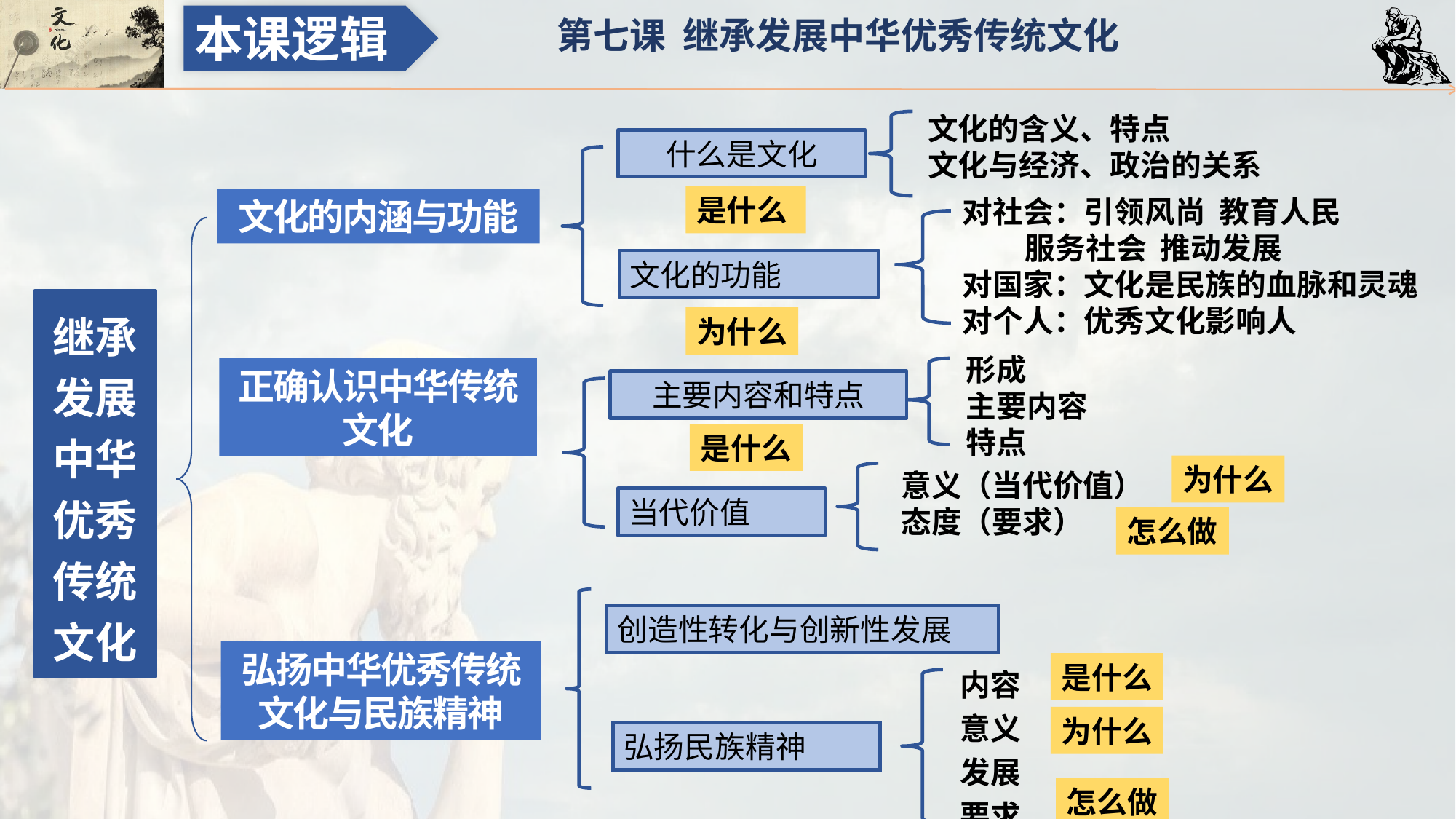

本课逻辑
第七课  继承发展中华优秀传统文化
文化的含义、特点
文化与经济、政治的关系

什么是文化

是什么
对社会：引领风尚  教育人民
        服务社会  推动发展
对国家：文化是民族的血脉和灵魂
对个人：优秀文化影响人
文化的内涵与功能

文化的功能
继承发展中华优秀传统文化
为什么
形成
主要内容
特点

正确认识中华传统文化
主要内容和特点

是什么
为什么
意义（当代价值）
态度（要求）

当代价值
怎么做

创造性转化与创新性发展
弘扬中华优秀传统文化与民族精神
内容
意义
发展
要求
是什么

为什么
弘扬民族精神
怎么做